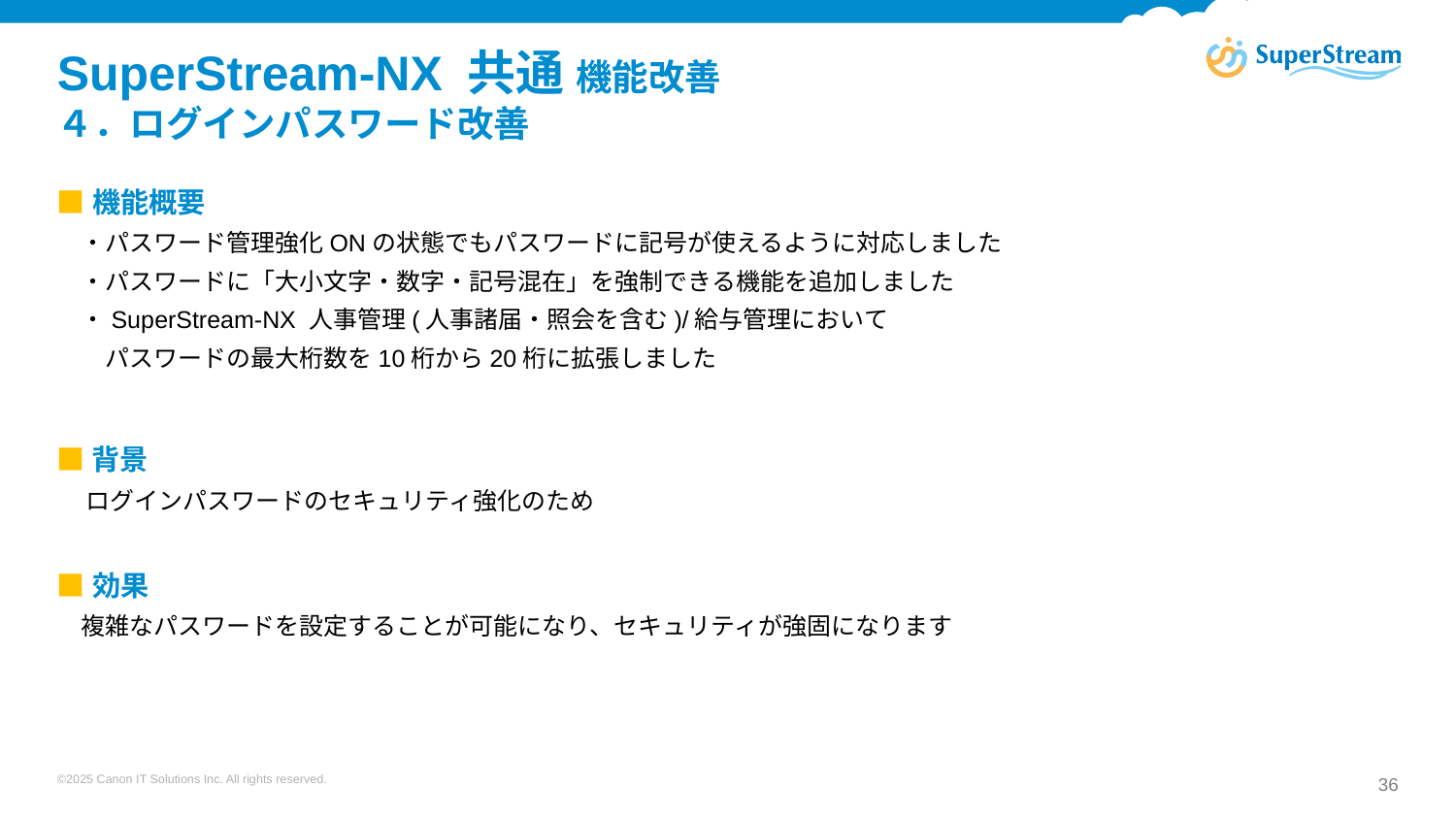

# SuperStream-NX 共通 機能改善　 ４．ログインパスワード改善
■機能概要
　・パスワード管理強化ONの状態でもパスワードに記号が使えるように対応しました
　・パスワードに「大小文字・数字・記号混在」を強制できる機能を追加しました
　・SuperStream-NX 人事管理(人事諸届・照会を含む)/給与管理において
　　パスワードの最大桁数を10桁から20桁に拡張しました

■背景
　 ログインパスワードのセキュリティ強化のため
■効果
　複雑なパスワードを設定することが可能になり、セキュリティが強固になります

©2025 Canon IT Solutions Inc. All rights reserved.
36